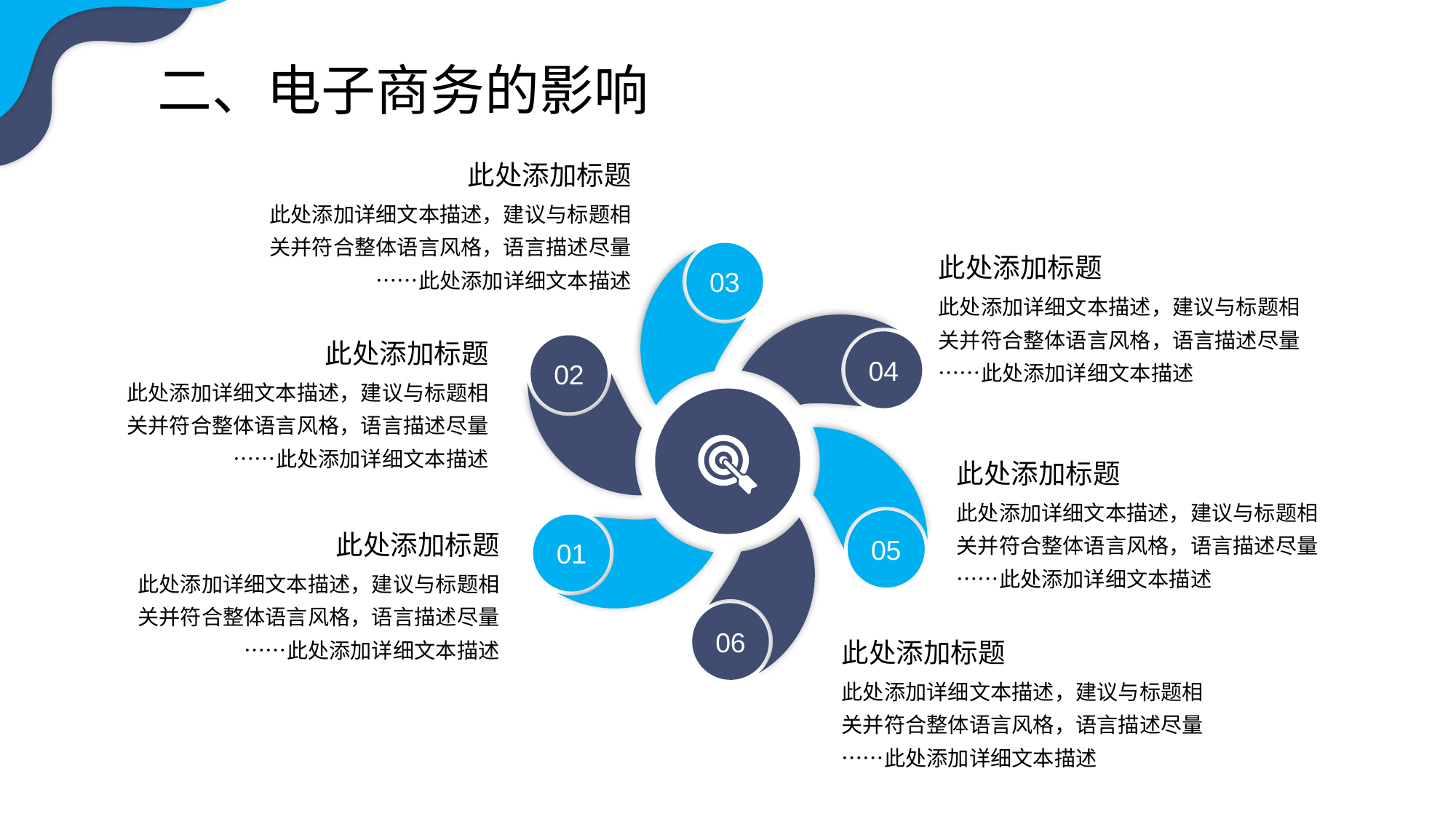

二、电子商务的影响
此处添加标题
此处添加详细文本描述，建议与标题相关并符合整体语言风格，语言描述尽量……此处添加详细文本描述
03
此处添加标题
此处添加详细文本描述，建议与标题相关并符合整体语言风格，语言描述尽量……此处添加详细文本描述

04
此处添加标题
此处添加详细文本描述，建议与标题相关并符合整体语言风格，语言描述尽量……此处添加详细文本描述
02

此处添加标题
此处添加详细文本描述，建议与标题相关并符合整体语言风格，语言描述尽量……此处添加详细文本描述
01
05

此处添加标题
此处添加详细文本描述，建议与标题相关并符合整体语言风格，语言描述尽量……此处添加详细文本描述
06
此处添加标题
此处添加详细文本描述，建议与标题相关并符合整体语言风格，语言描述尽量……此处添加详细文本描述